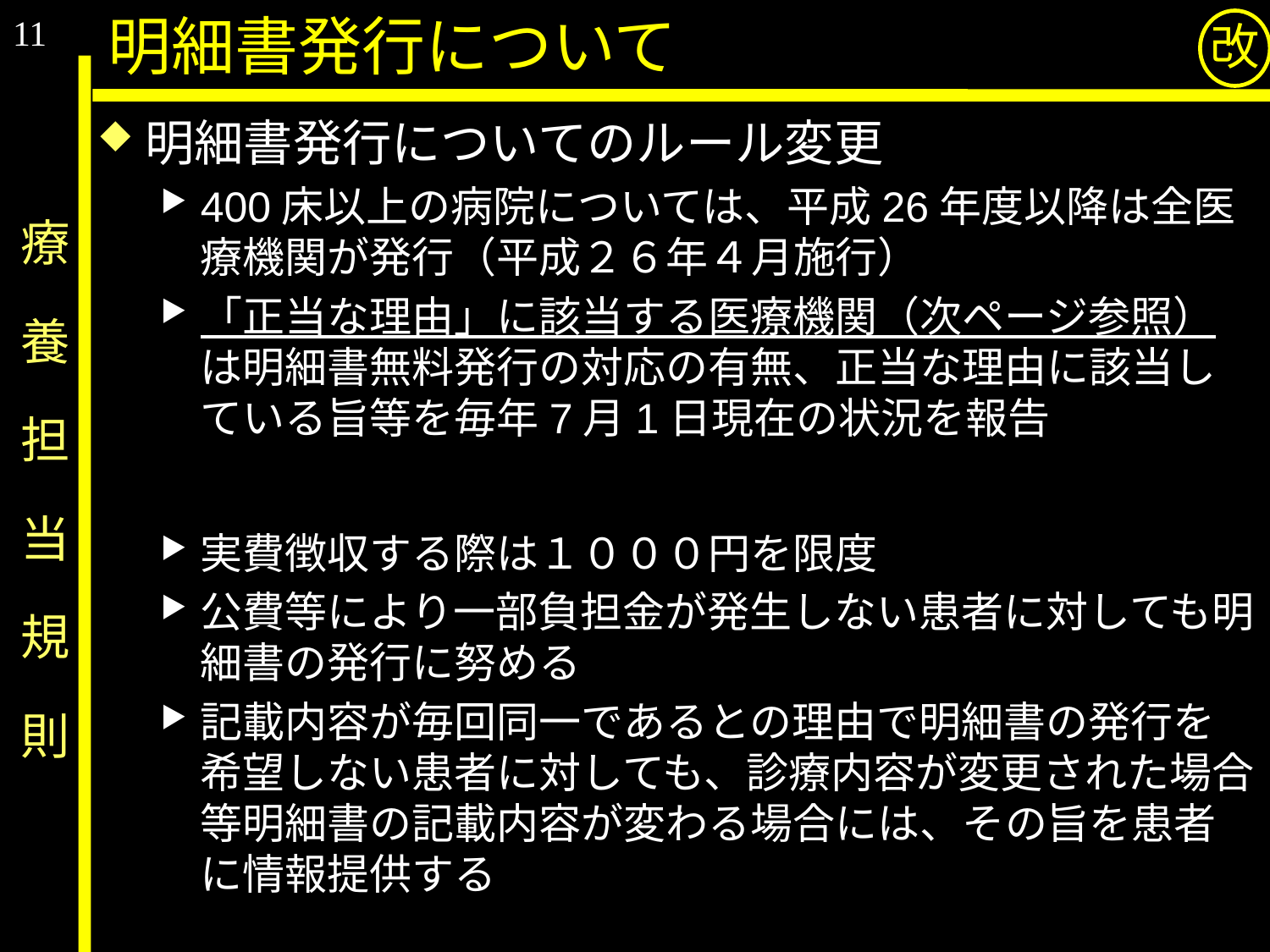

11
明細書発行について
改

明細書発行についてのルール変更
400床以上の病院については、平成26年度以降は全医療機関が発行（平成２６年４月施行）
「正当な理由」に該当する医療機関（次ページ参照）は明細書無料発行の対応の有無、正当な理由に該当している旨等を毎年7月1日現在の状況を報告

実費徴収する際は１０００円を限度
公費等により一部負担金が発生しない患者に対しても明細書の発行に努める
記載内容が毎回同一であるとの理由で明細書の発行を希望しない患者に対しても、診療内容が変更された場合等明細書の記載内容が変わる場合には、その旨を患者に情報提供する
# 療　養　担　当　規　則